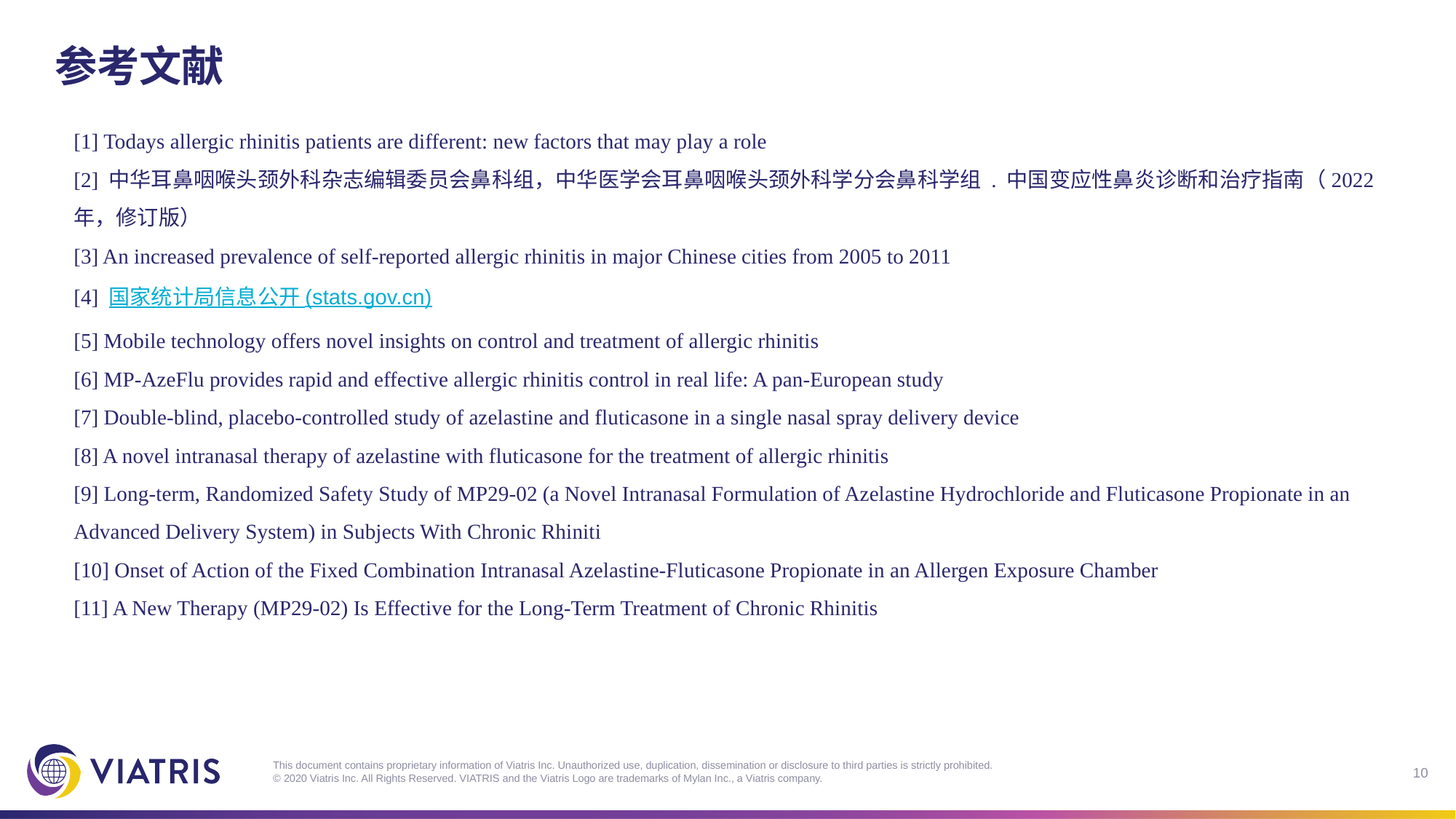

# 参考文献
[1] Todays allergic rhinitis patients are different: new factors that may play a role
[2] 中华耳鼻咽喉头颈外科杂志编辑委员会鼻科组，中华医学会耳鼻咽喉头颈外科学分会鼻科学组 . 中国变应性鼻炎诊断和治疗指南（2022 年，修订版）
[3] An increased prevalence of self-reported allergic rhinitis in major Chinese cities from 2005 to 2011
[4] 国家统计局信息公开 (stats.gov.cn)
[5] Mobile technology offers novel insights on control and treatment of allergic rhinitis
[6] MP-AzeFlu provides rapid and effective allergic rhinitis control in real life: A pan-European study
[7] Double-blind, placebo-controlled study of azelastine and fluticasone in a single nasal spray delivery device
[8] A novel intranasal therapy of azelastine with fluticasone for the treatment of allergic rhinitis
[9] Long-term, Randomized Safety Study of MP29-02 (a Novel Intranasal Formulation of Azelastine Hydrochloride and Fluticasone Propionate in an Advanced Delivery System) in Subjects With Chronic Rhiniti
[10] Onset of Action of the Fixed Combination Intranasal Azelastine-Fluticasone Propionate in an Allergen Exposure Chamber
[11] A New Therapy (MP29-02) Is Effective for the Long-Term Treatment of Chronic Rhinitis
This document contains proprietary information of Viatris Inc. Unauthorized use, duplication, dissemination or disclosure to third parties is strictly prohibited.
© 2020 Viatris Inc. All Rights Reserved. VIATRIS and the Viatris Logo are trademarks of Mylan Inc., a Viatris company.
10